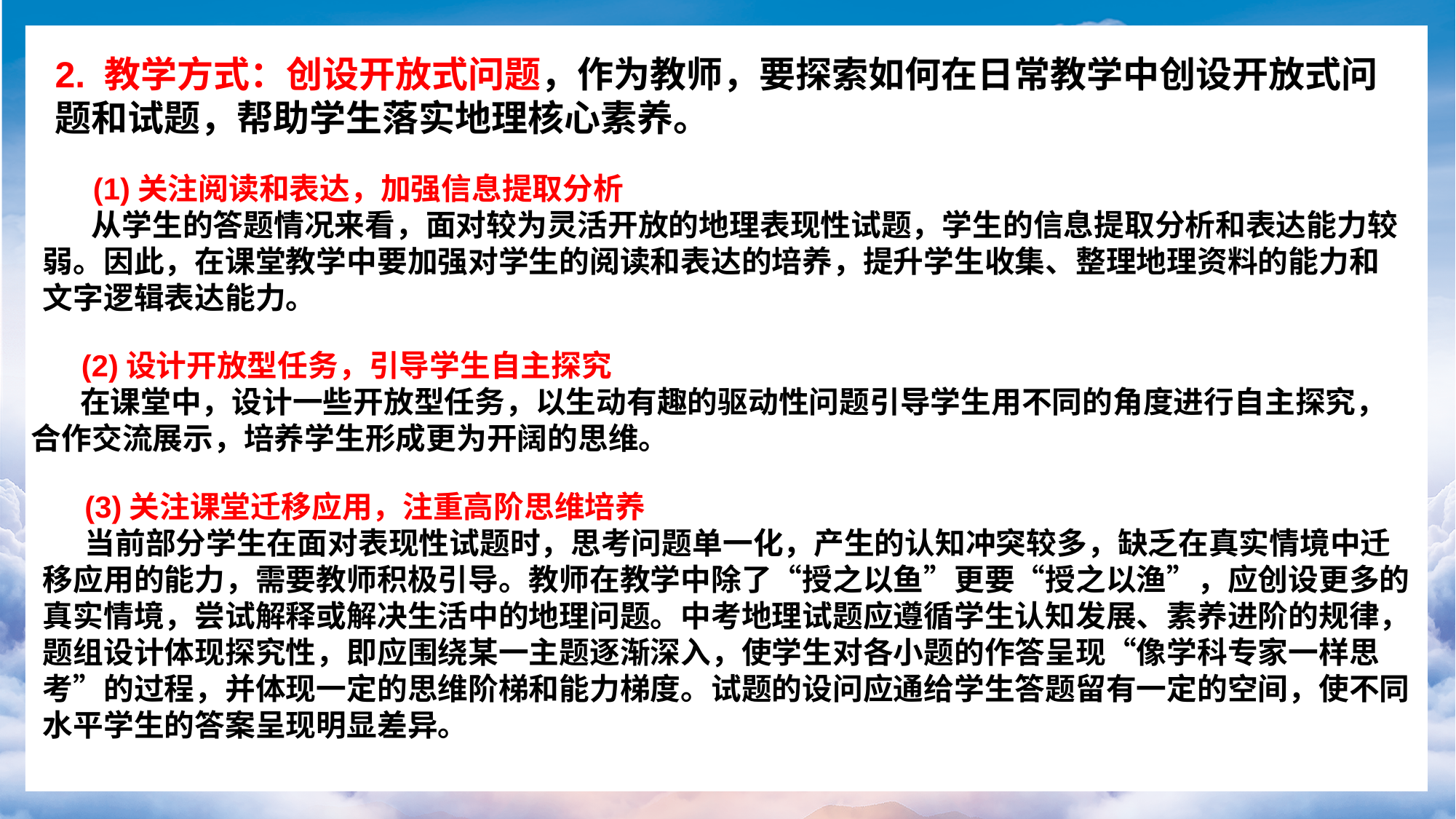

2. 教学方式：创设开放式问题，作为教师，要探索如何在日常教学中创设开放式问题和试题，帮助学生落实地理核心素养。
      (1)关注阅读和表达，加强信息提取分析
      从学生的答题情况来看，面对较为灵活开放的地理表现性试题，学生的信息提取分析和表达能力较弱。因此，在课堂教学中要加强对学生的阅读和表达的培养，提升学生收集、整理地理资料的能力和文字逻辑表达能力。
      (2)设计开放型任务，引导学生自主探究
      在课堂中，设计一些开放型任务，以生动有趣的驱动性问题引导学生用不同的角度进行自主探究，合作交流展示，培养学生形成更为开阔的思维。
     (3)关注课堂迁移应用，注重高阶思维培养
     当前部分学生在面对表现性试题时，思考问题单一化，产生的认知冲突较多，缺乏在真实情境中迁移应用的能力，需要教师积极引导。教师在教学中除了“授之以鱼”更要“授之以渔”，应创设更多的真实情境，尝试解释或解决生活中的地理问题。中考地理试题应遵循学生认知发展、素养进阶的规律，题组设计体现探究性，即应围绕某一主题逐渐深入，使学生对各小题的作答呈现“像学科专家一样思考”的过程，并体现一定的思维阶梯和能力梯度。试题的设问应通给学生答题留有一定的空间，使不同水平学生的答案呈现明显差异。